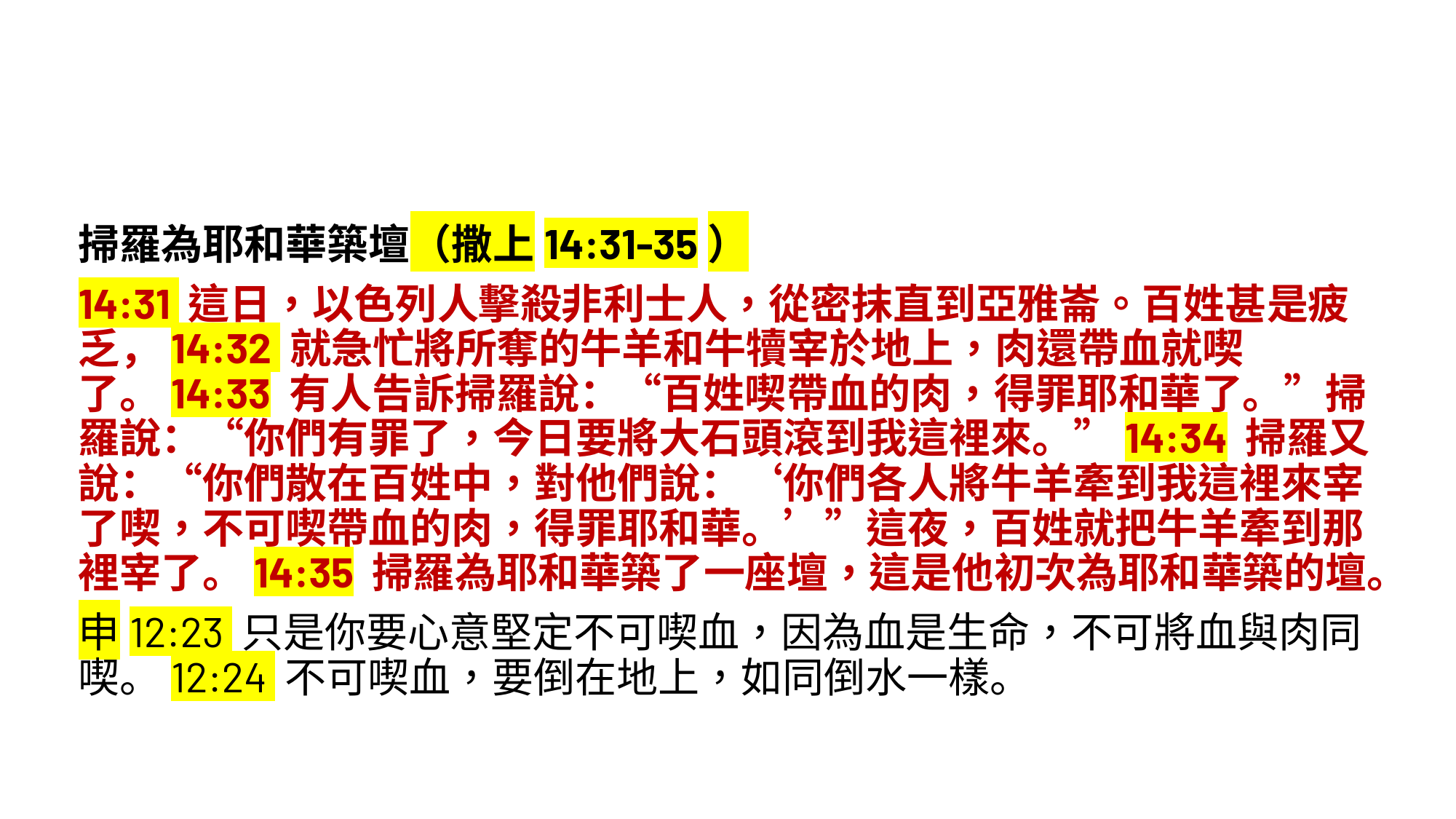

掃羅為耶和華築壇（撒上14:31-35）
14:31 這日，以色列人擊殺非利士人，從密抹直到亞雅崙。百姓甚是疲乏，14:32 就急忙將所奪的牛羊和牛犢宰於地上，肉還帶血就喫了。14:33 有人告訴掃羅說：“百姓喫帶血的肉，得罪耶和華了。”掃羅說：“你們有罪了，今日要將大石頭滾到我這裡來。”14:34 掃羅又說：“你們散在百姓中，對他們說：‘你們各人將牛羊牽到我這裡來宰了喫，不可喫帶血的肉，得罪耶和華。’”這夜，百姓就把牛羊牽到那裡宰了。14:35 掃羅為耶和華築了一座壇，這是他初次為耶和華築的壇。
申12:23 只是你要心意堅定不可喫血，因為血是生命，不可將血與肉同喫。12:24 不可喫血，要倒在地上，如同倒水一樣。